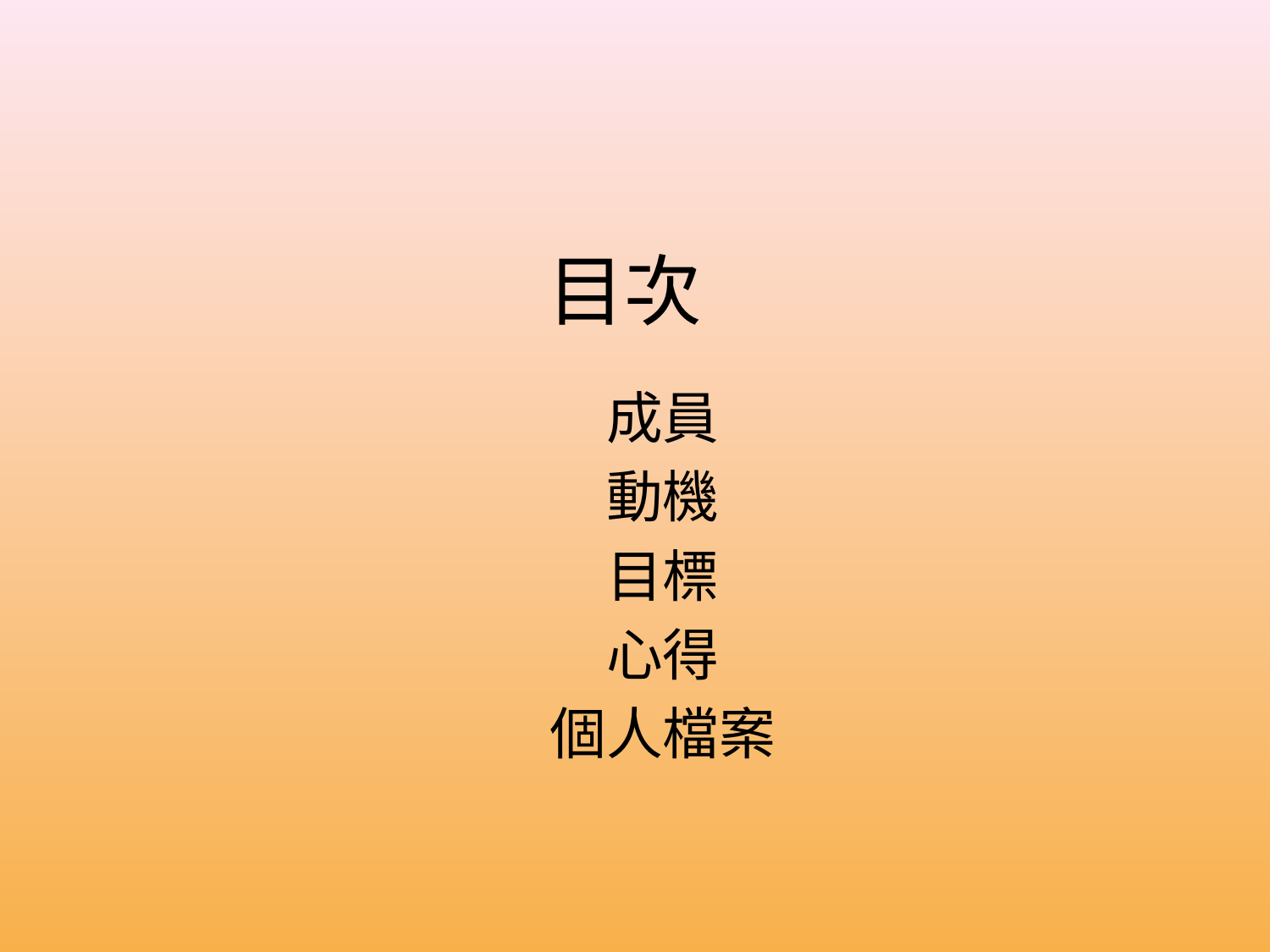

# 目次
成員
動機
目標
心得
個人檔案